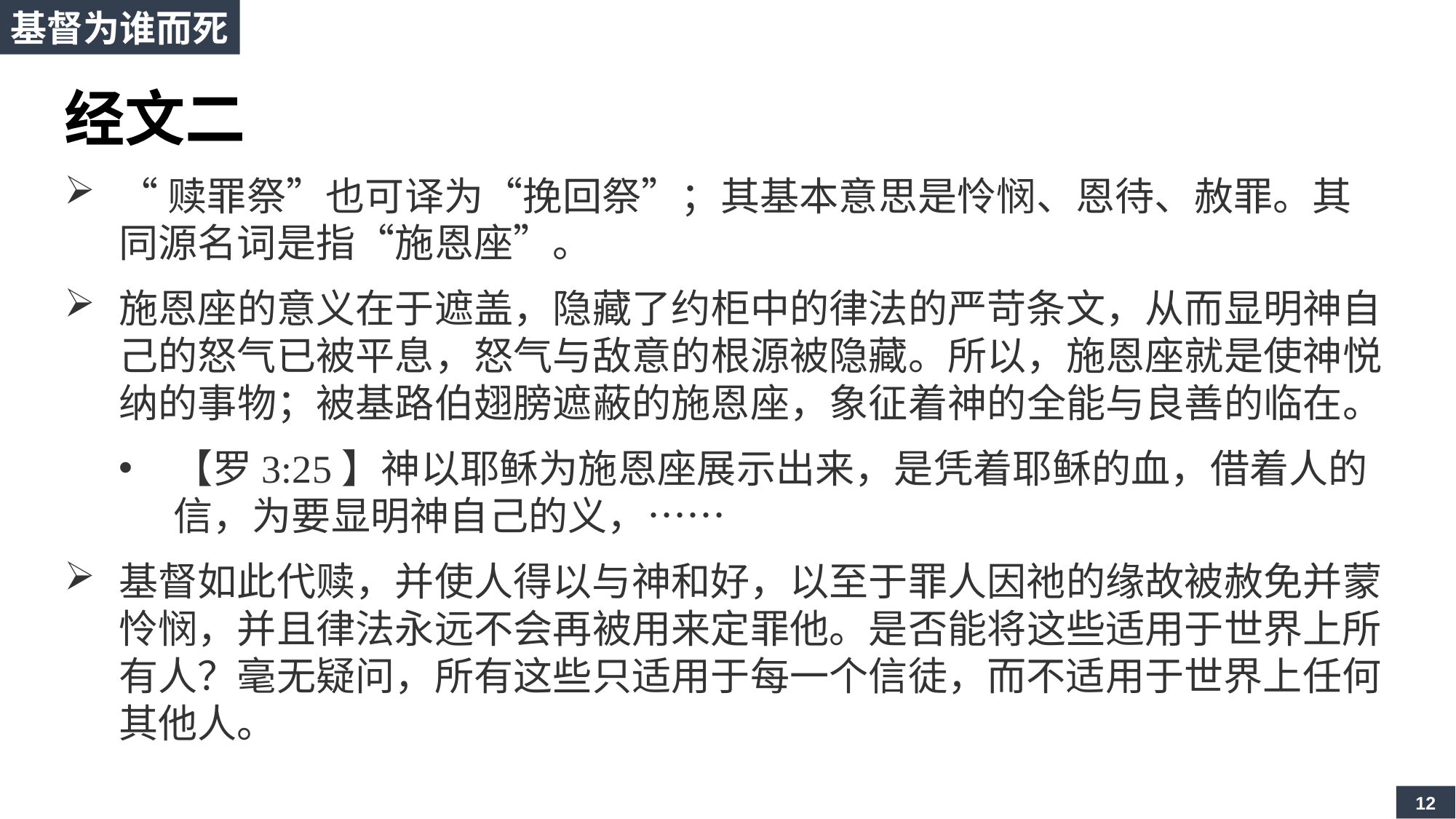

基督为谁而死
经文二
“赎罪祭”也可译为“挽回祭”；其基本意思是怜悯、恩待、赦罪。其同源名词是指“施恩座”。
施恩座的意义在于遮盖，隐藏了约柜中的律法的严苛条文，从而显明神自己的怒气已被平息，怒气与敌意的根源被隐藏。所以，施恩座就是使神悦纳的事物；被基路伯翅膀遮蔽的施恩座，象征着神的全能与良善的临在。
【罗3:25】神以耶稣为施恩座展示出来，是凭着耶稣的血，借着人的信，为要显明神自己的义，……
基督如此代赎，并使人得以与神和好，以至于罪人因祂的缘故被赦免并蒙怜悯，并且律法永远不会再被用来定罪他。是否能将这些适用于世界上所有人？毫无疑问，所有这些只适用于每一个信徒，而不适用于世界上任何其他人。
12